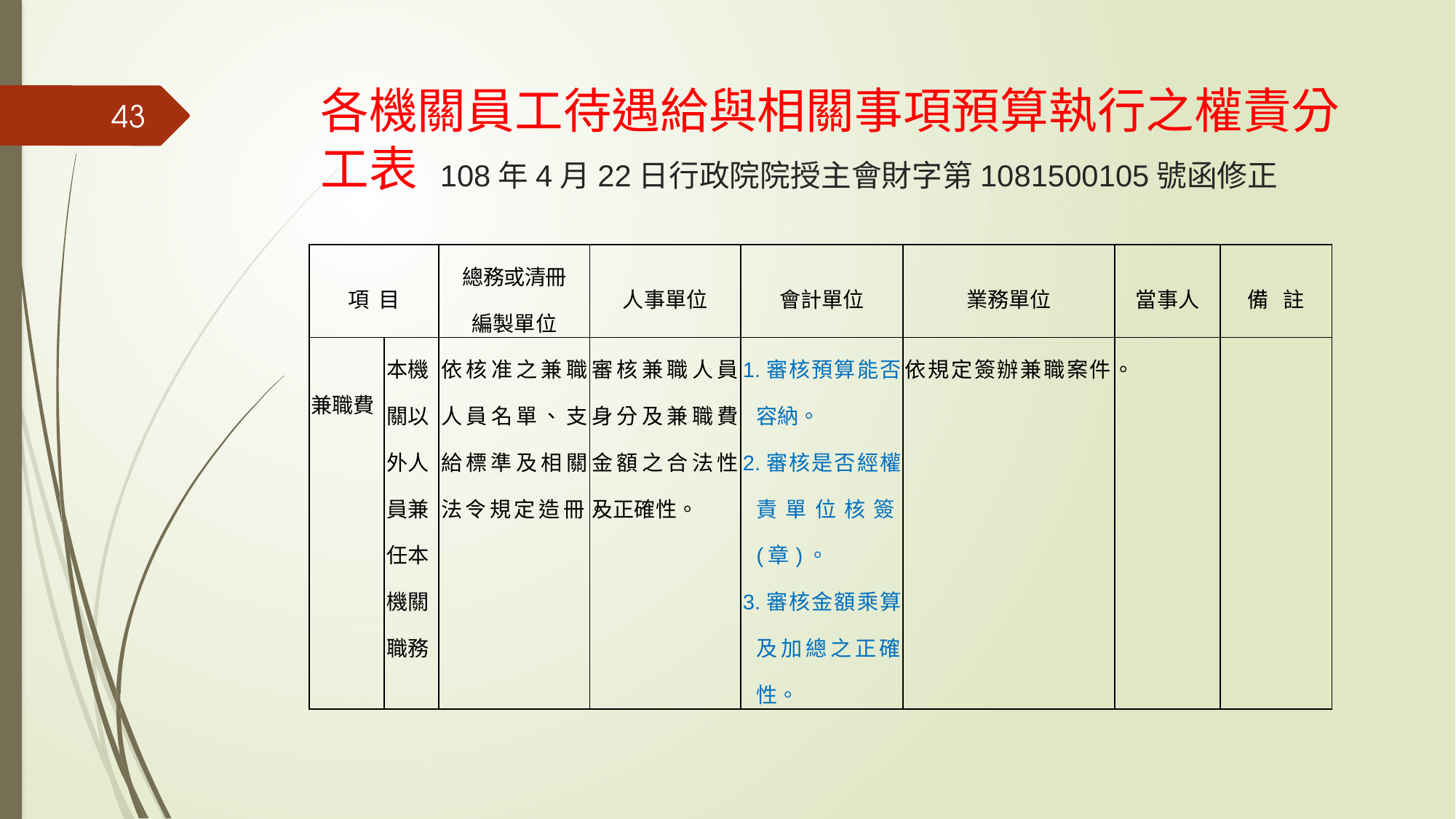

# 各機關員工待遇給與相關事項預算執行之權責分工表 108年4月22日行政院院授主會財字第1081500105號函修正
43
| 項 目 |  | 總務或清冊 編製單位 | 人事單位 | 會計單位 | 業務單位 | 當事人 | 備 註 |
| --- | --- | --- | --- | --- | --- | --- | --- |
| 兼職費 | 本機關以外人員兼任本機關職務 | 依核准之兼職人員名單、支給標準及相關法令規定造冊。 | 審核兼職人員身分及兼職費金額之合法性及正確性。 | 1.審核預算能否容納。 2.審核是否經權責單位核簽(章)。 3.審核金額乘算及加總之正確性。 | 依規定簽辦兼職案件。 |  |  |